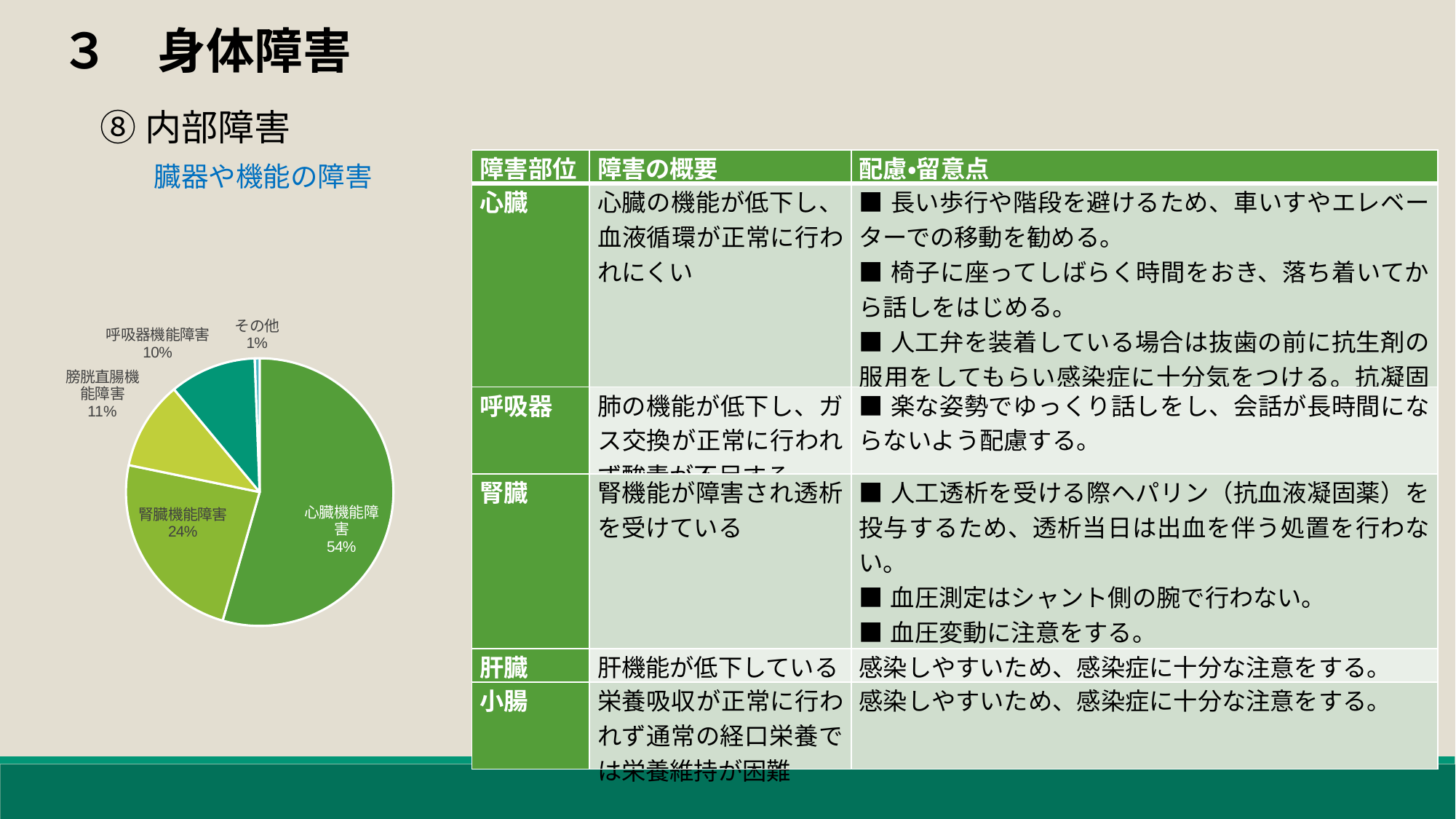

３　身体障害
⑧内部障害
| 障害部位 | 障害の概要 | 配慮・留意点 |
| --- | --- | --- |
| 心臓 | 心臓の機能が低下し、血液循環が正常に行われにくい | ■長い歩行や階段を避けるため、車いすやエレベーターでの移動を勧める。 ■椅子に座ってしばらく時間をおき、落ち着いてから話しをはじめる。 ■人工弁を装着している場合は抜歯の前に抗生剤の服用をしてもらい感染症に十分気をつける。抗凝固薬を服用している場合の処置は出血に注意する。 |
| 呼吸器 | 肺の機能が低下し、ガス交換が正常に行われず酸素が不足する | ■楽な姿勢でゆっくり話しをし、会話が長時間にならないよう配慮する。 |
| 腎臓 | 腎機能が障害され透析を受けている | ■人工透析を受ける際ヘパリン（抗血液凝固薬）を投与するため、透析当日は出血を伴う処置を行わない。 ■血圧測定はシャント側の腕で行わない。 ■血圧変動に注意をする。 ■糖尿病性腎症の場合は糖尿病の合併症に注意する。 |
| 肝臓 | 肝機能が低下している | 感染しやすいため、感染症に十分な注意をする。 |
| 小腸 | 栄養吸収が正常に行われず通常の経口栄養では栄養維持が困難 | 感染しやすいため、感染症に十分な注意をする。 |
臓器や機能の障害

### Chart

| Category |  |
|---|---|
| 心臓機能障害 | 463.0 |
| 腎臓機能障害 | 202.0 |
| 膀胱直腸機能障害 | 91.0 |
| 呼吸器機能障害 | 89.0 |
| その他 | 5.0 |